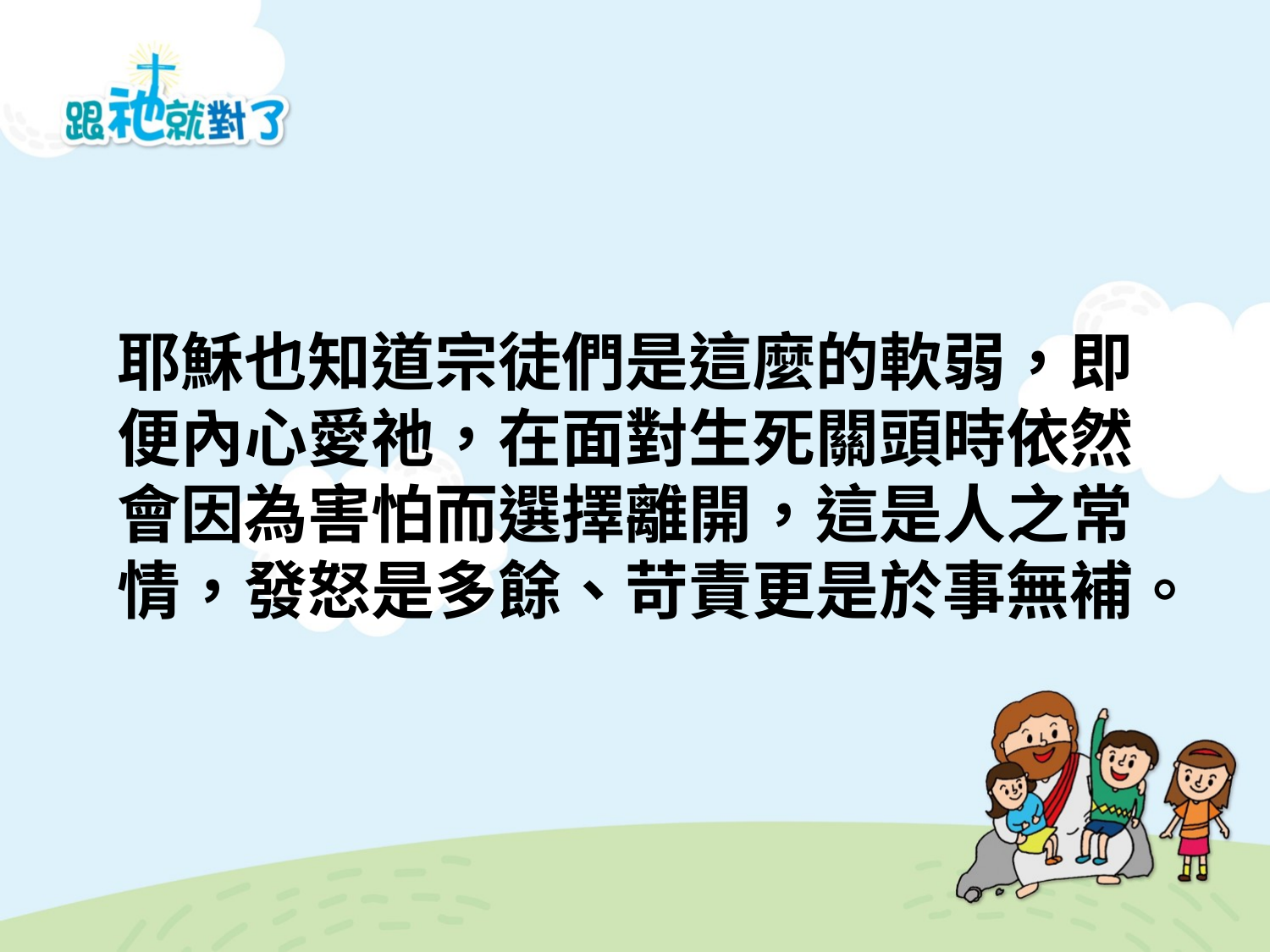

耶穌也知道宗徒們是這麼的軟弱，即便內心愛祂，在面對生死關頭時依然會因為害怕而選擇離開，這是人之常情，發怒是多餘、苛責更是於事無補。